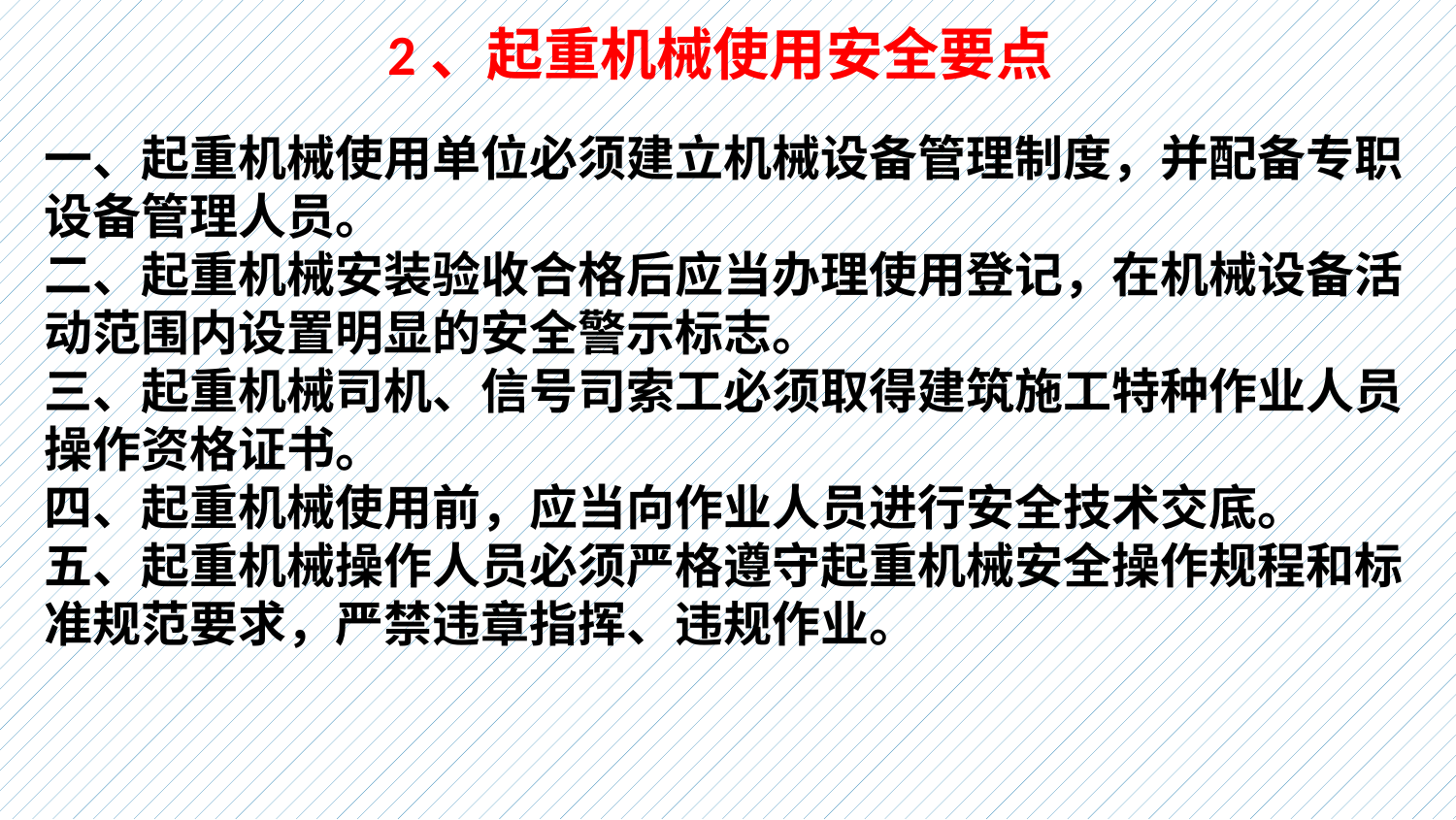

2、起重机械使用安全要点

一、起重机械使用单位必须建立机械设备管理制度，并配备专职设备管理人员。
二、起重机械安装验收合格后应当办理使用登记，在机械设备活动范围内设置明显的安全警示标志。
三、起重机械司机、信号司索工必须取得建筑施工特种作业人员操作资格证书。
四、起重机械使用前，应当向作业人员进行安全技术交底。
五、起重机械操作人员必须严格遵守起重机械安全操作规程和标准规范要求，严禁违章指挥、违规作业。